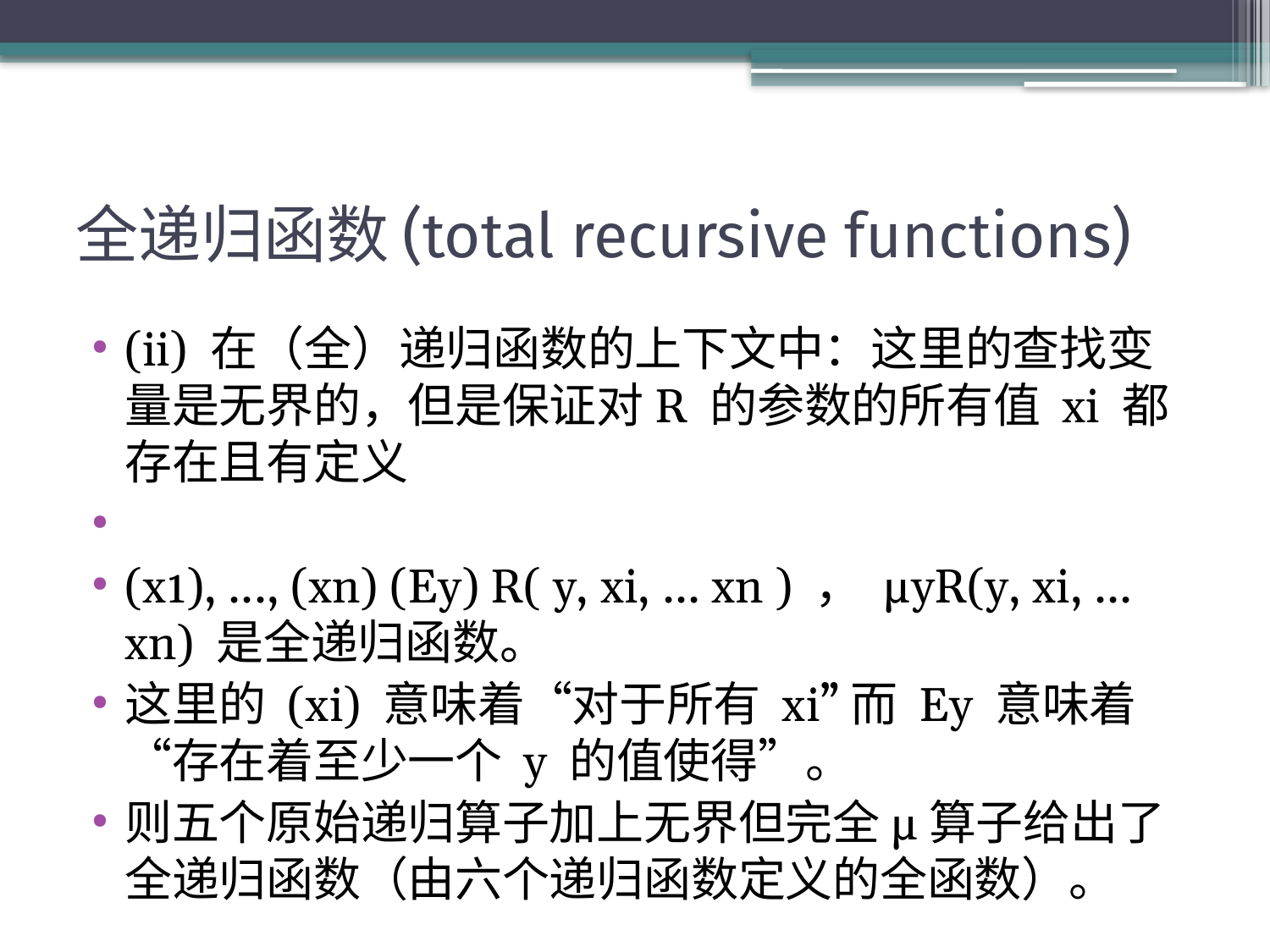

# 全递归函数(total recursive functions)
(ii) 在（全）递归函数的上下文中：这里的查找变量是无界的，但是保证对R 的参数的所有值 xi 都存在且有定义

(x1), ..., (xn) (Ey) R( y, xi, ... xn ) ， μyR(y, xi, ... xn) 是全递归函数。
这里的 (xi) 意味着“对于所有 xi”而 Ey 意味着“存在着至少一个 y 的值使得”。
则五个原始递归算子加上无界但完全μ算子给出了全递归函数（由六个递归函数定义的全函数）。